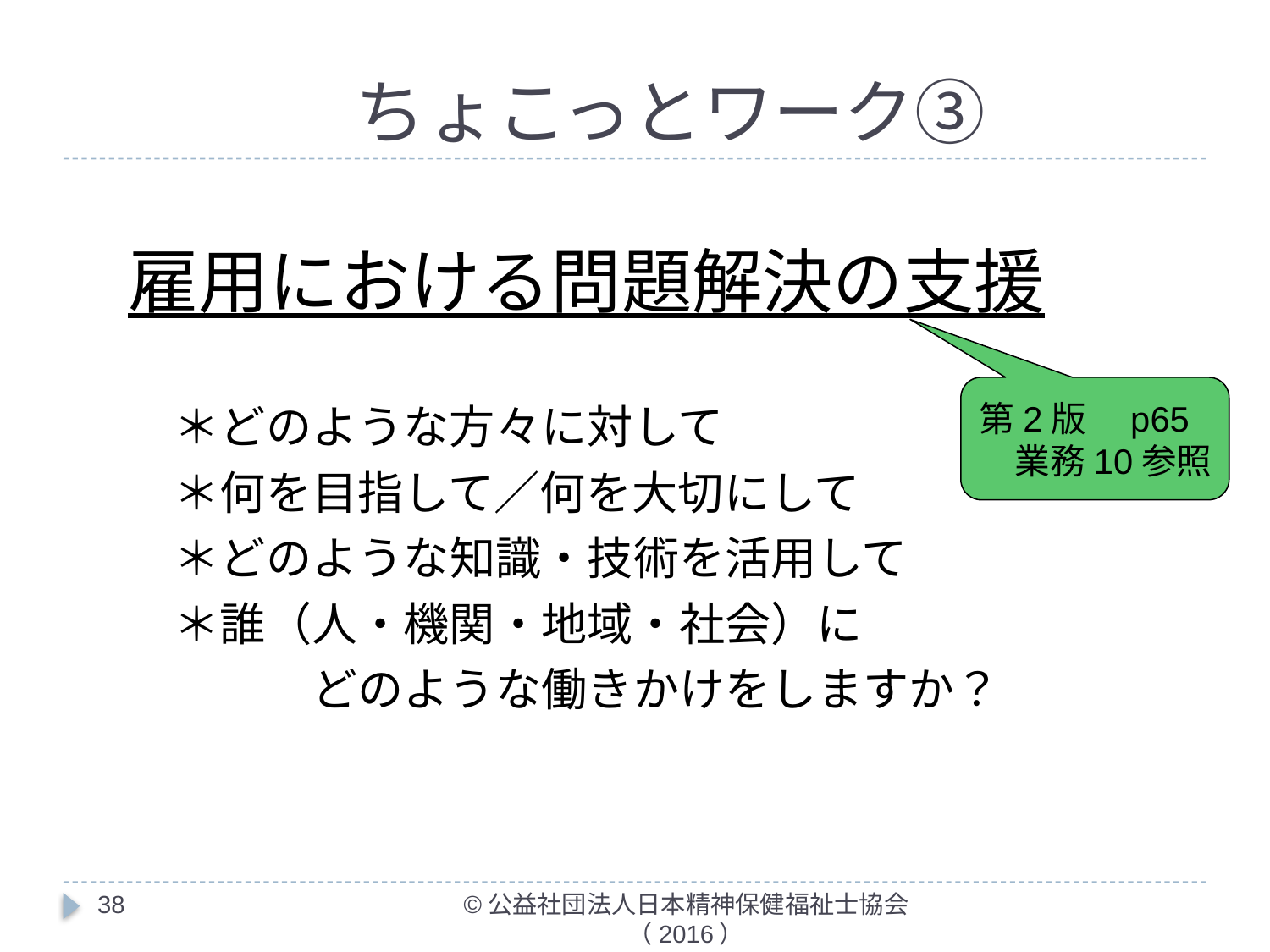

# ちょこっとワーク③
雇用における問題解決の支援

　＊どのような方々に対して
　＊何を目指して／何を大切にして
　＊どのような知識・技術を活用して
　＊誰（人・機関・地域・社会）に
　　　　どのような働きかけをしますか？
第2版　p65
　業務10参照
38
©公益社団法人日本精神保健福祉士協会（2016）